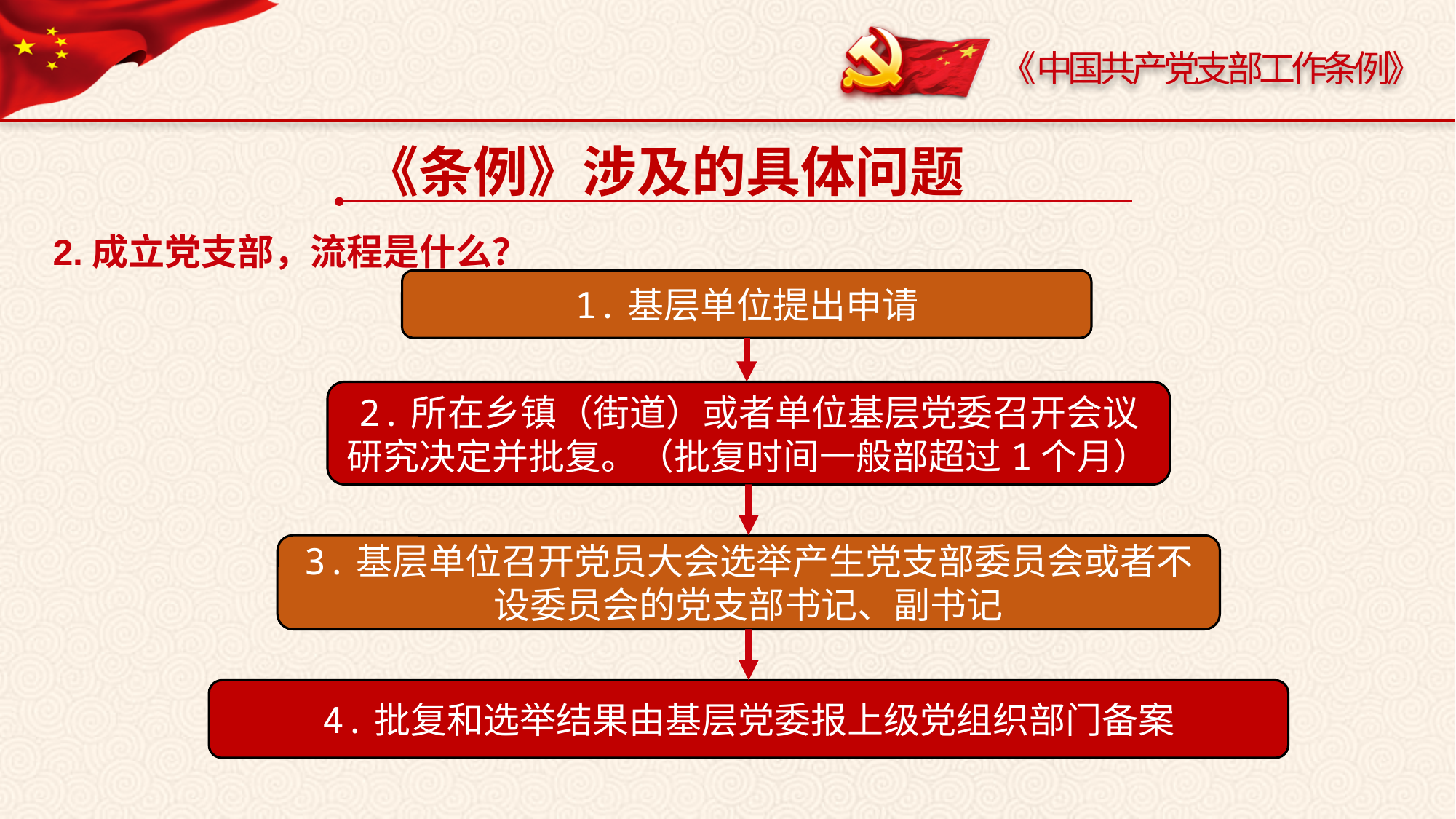

《条例》涉及的具体问题
2.成立党支部，流程是什么？
1.基层单位提出申请
2.所在乡镇（街道）或者单位基层党委召开会议研究决定并批复。（批复时间一般部超过1个月）
3.基层单位召开党员大会选举产生党支部委员会或者不设委员会的党支部书记、副书记
4.批复和选举结果由基层党委报上级党组织部门备案